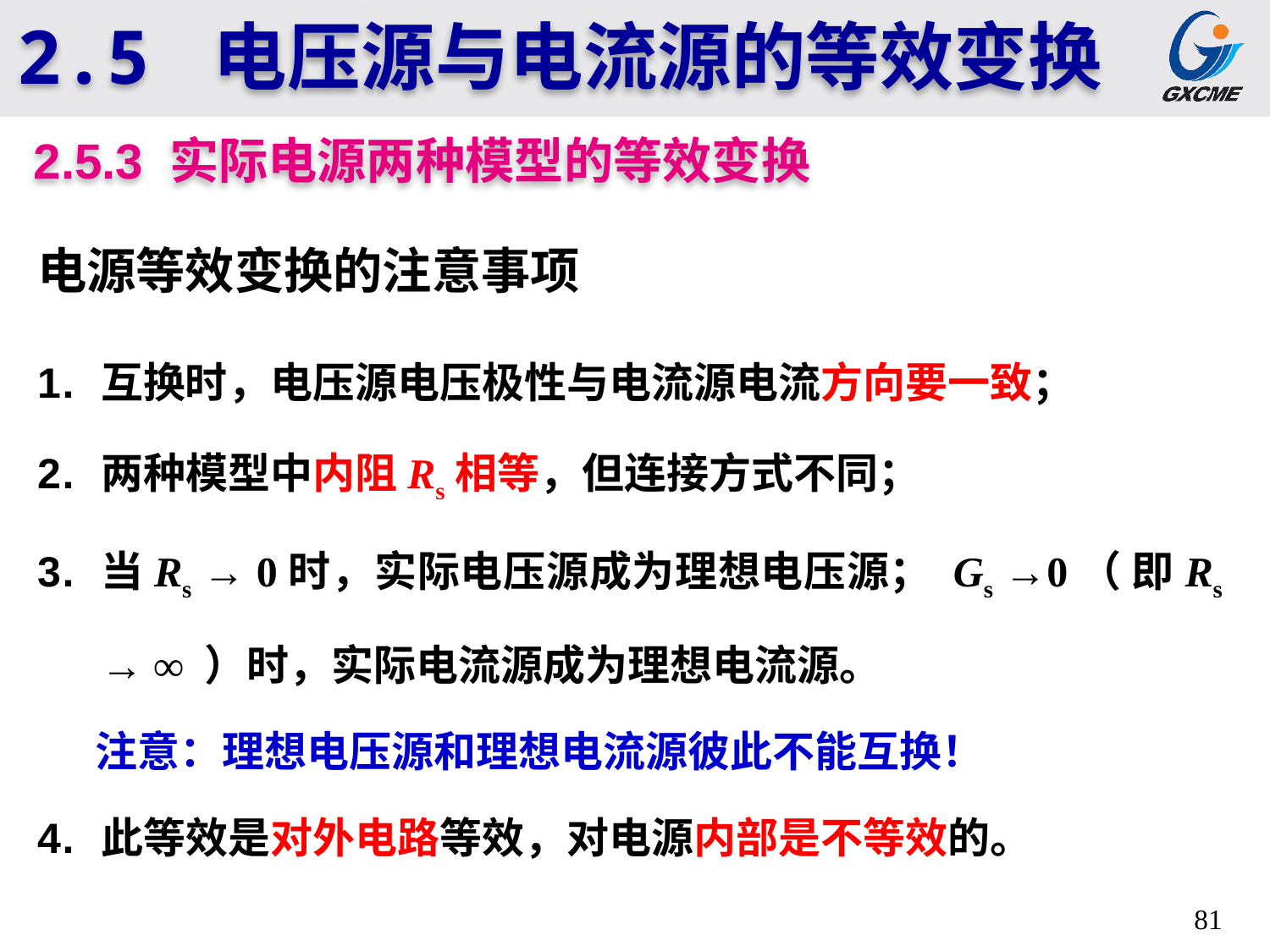

2.5 电压源与电流源的等效变换
2.5.3 实际电源两种模型的等效变换
电源等效变换的注意事项
互换时，电压源电压极性与电流源电流方向要一致；
两种模型中内阻Rs相等，但连接方式不同；
当Rs → 0时，实际电压源成为理想电压源； Gs →0（ 即Rs → ∞ ）时，实际电流源成为理想电流源。
     注意：理想电压源和理想电流源彼此不能互换！
此等效是对外电路等效，对电源内部是不等效的。
81